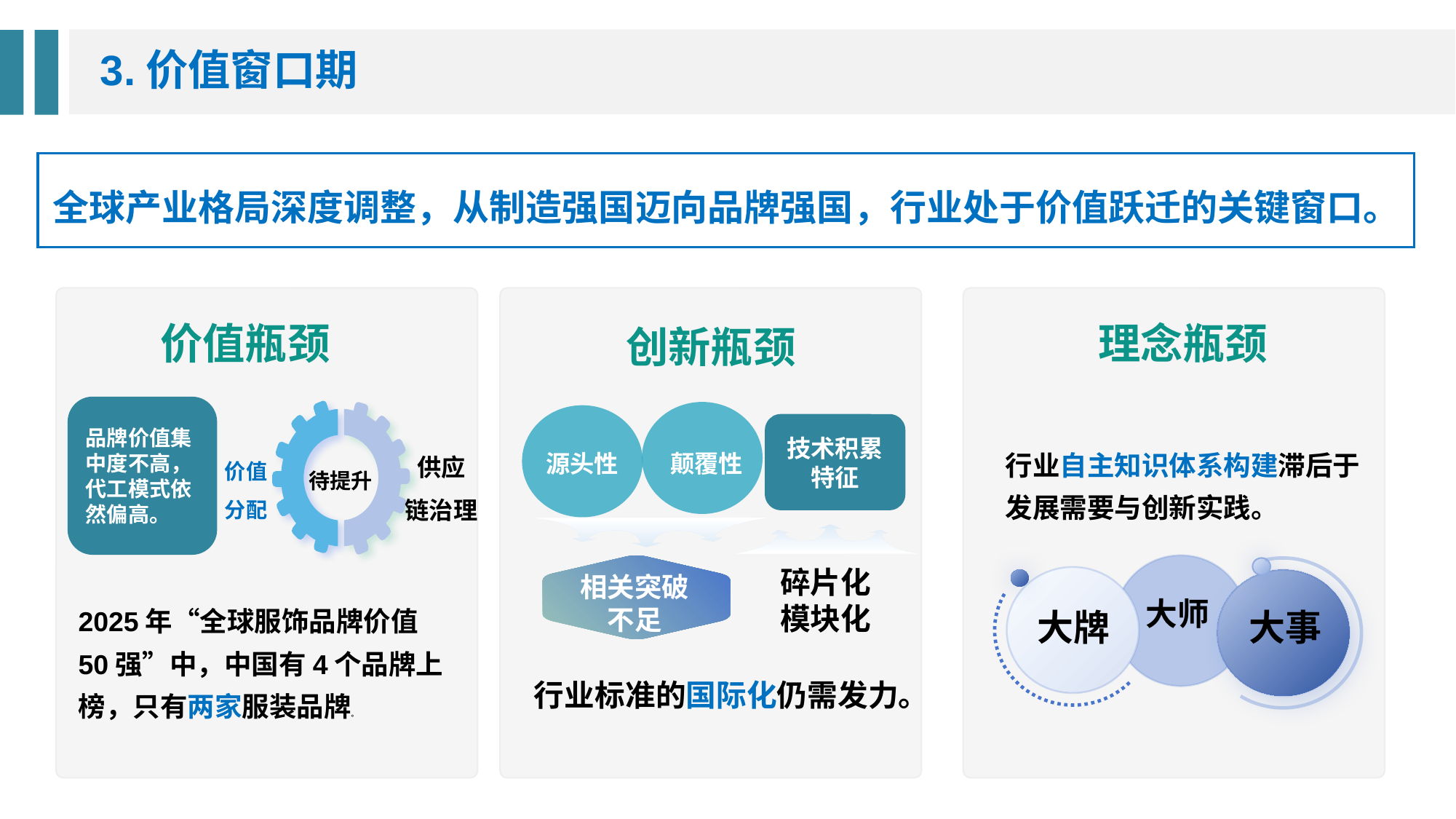

3.价值窗口期

全球产业格局深度调整，从制造强国迈向品牌强国，行业处于价值跃迁的关键窗口。

价值瓶颈
理念瓶颈
创新瓶颈
品牌价值集中度不高，
代工模式依然偏高。
供应
链治理

价值分配
待提升

颠覆性

源头性
技术积累
特征
行业自主知识体系构建滞后于发展需要与创新实践。

相关突破
不足

大师
大牌
大事
碎片化
模块化

2025年“全球服饰品牌价值50强”中，中国有4个品牌上榜，只有两家服装品牌。

行业标准的国际化仍需发力。